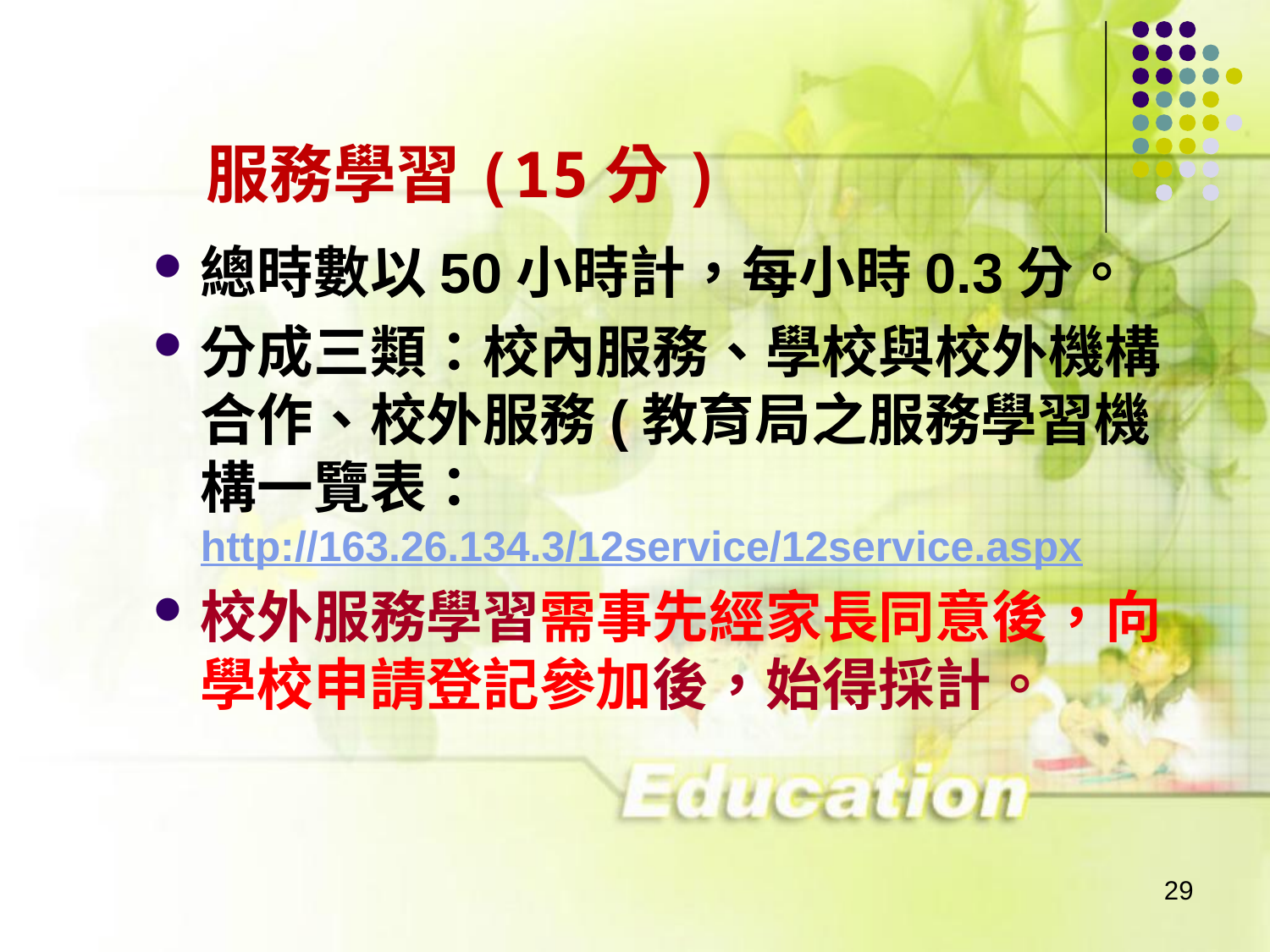

# 服務學習(15分)
總時數以50小時計，每小時0.3分。
分成三類：校內服務、學校與校外機構合作、校外服務(教育局之服務學習機構一覽表：http://163.26.134.3/12service/12service.aspx
校外服務學習需事先經家長同意後，向學校申請登記參加後，始得採計。
29